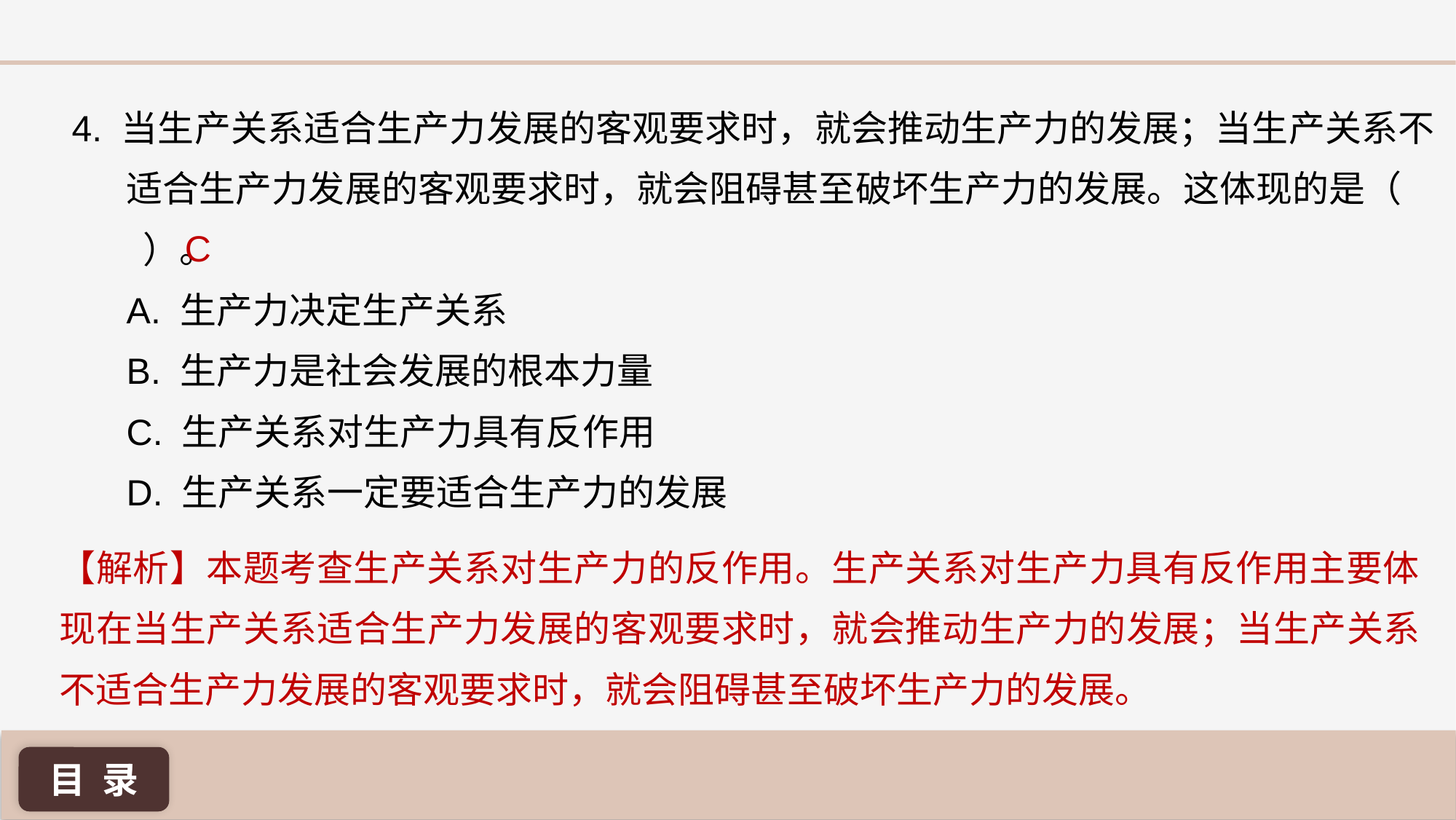

4. 当生产关系适合生产力发展的客观要求时，就会推动生产力的发展；当生产关系不适合生产力发展的客观要求时，就会阻碍甚至破坏生产力的发展。这体现的是（       ）。
A. 生产力决定生产关系
B. 生产力是社会发展的根本力量
C. 生产关系对生产力具有反作用
D. 生产关系一定要适合生产力的发展
C
【解析】本题考查生产关系对生产力的反作用。生产关系对生产力具有反作用主要体现在当生产关系适合生产力发展的客观要求时，就会推动生产力的发展；当生产关系不适合生产力发展的客观要求时，就会阻碍甚至破坏生产力的发展。